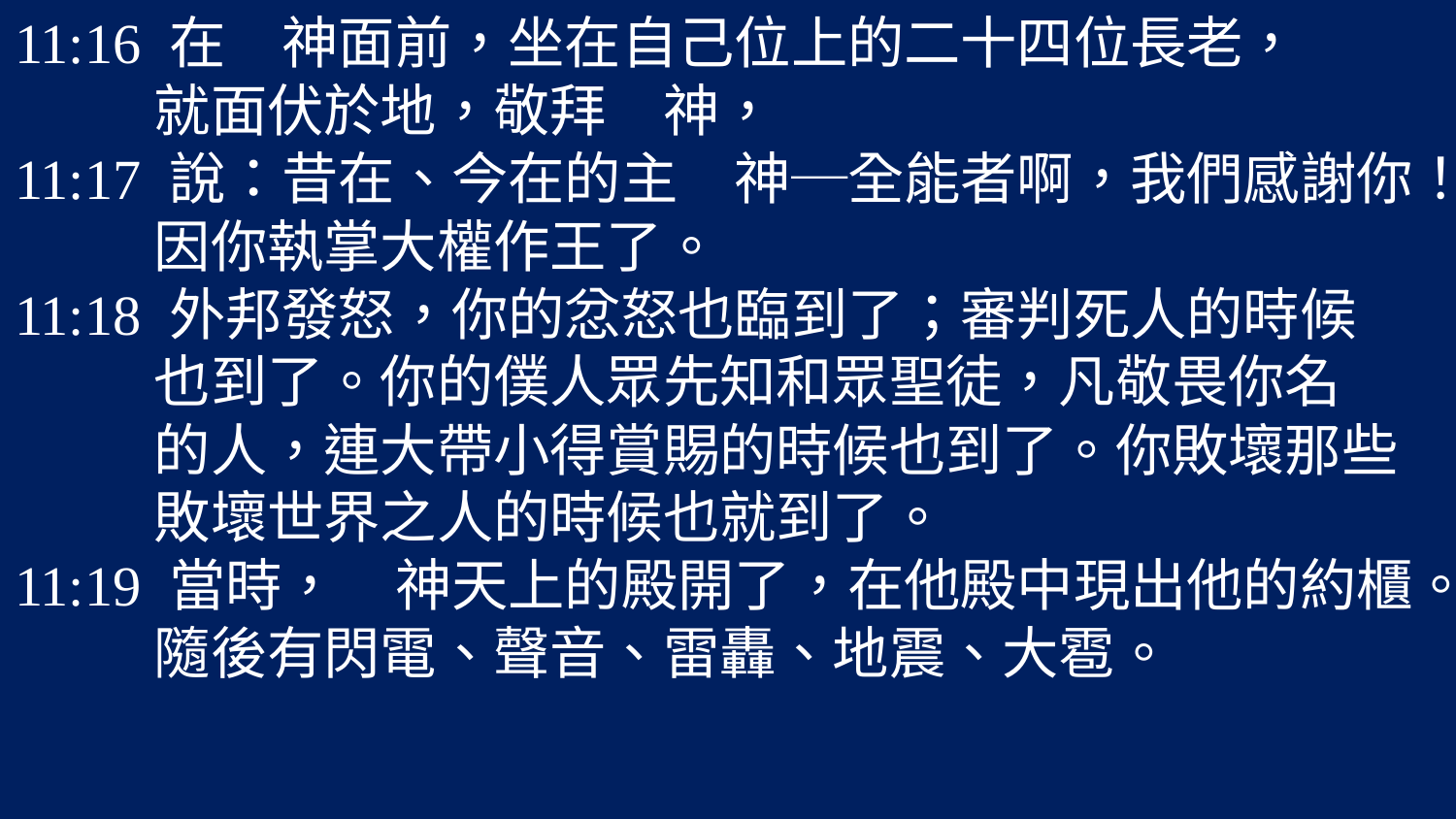

11:16 在　神面前，坐在自己位上的二十四位長老，
          就面伏於地，敬拜　神，
11:17 說：昔在、今在的主　神─全能者啊，我們感謝你！
          因你執掌大權作王了。
11:18 外邦發怒，你的忿怒也臨到了；審判死人的時候
          也到了。你的僕人眾先知和眾聖徒，凡敬畏你名
          的人，連大帶小得賞賜的時候也到了。你敗壞那些
          敗壞世界之人的時候也就到了。
11:19 當時，　神天上的殿開了，在他殿中現出他的約櫃。
          隨後有閃電、聲音、雷轟、地震、大雹。